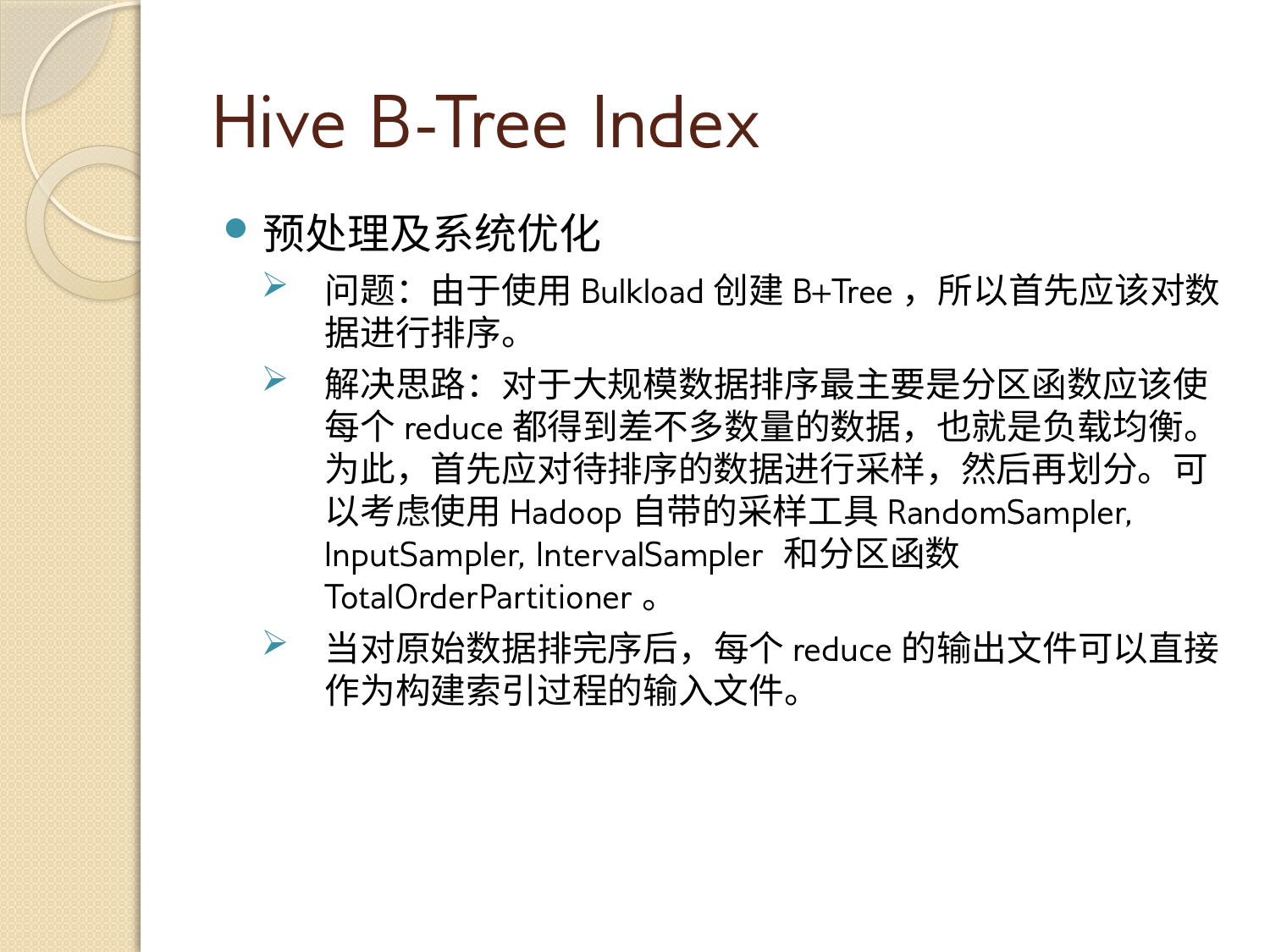

# Hive B-Tree Index
预处理及系统优化
问题：由于使用Bulkload创建B+Tree，所以首先应该对数据进行排序。
解决思路：对于大规模数据排序最主要是分区函数应该使每个reduce都得到差不多数量的数据，也就是负载均衡。为此，首先应对待排序的数据进行采样，然后再划分。可以考虑使用Hadoop自带的采样工具RandomSampler, InputSampler, IntervalSampler 和分区函数TotalOrderPartitioner。
当对原始数据排完序后，每个reduce的输出文件可以直接作为构建索引过程的输入文件。